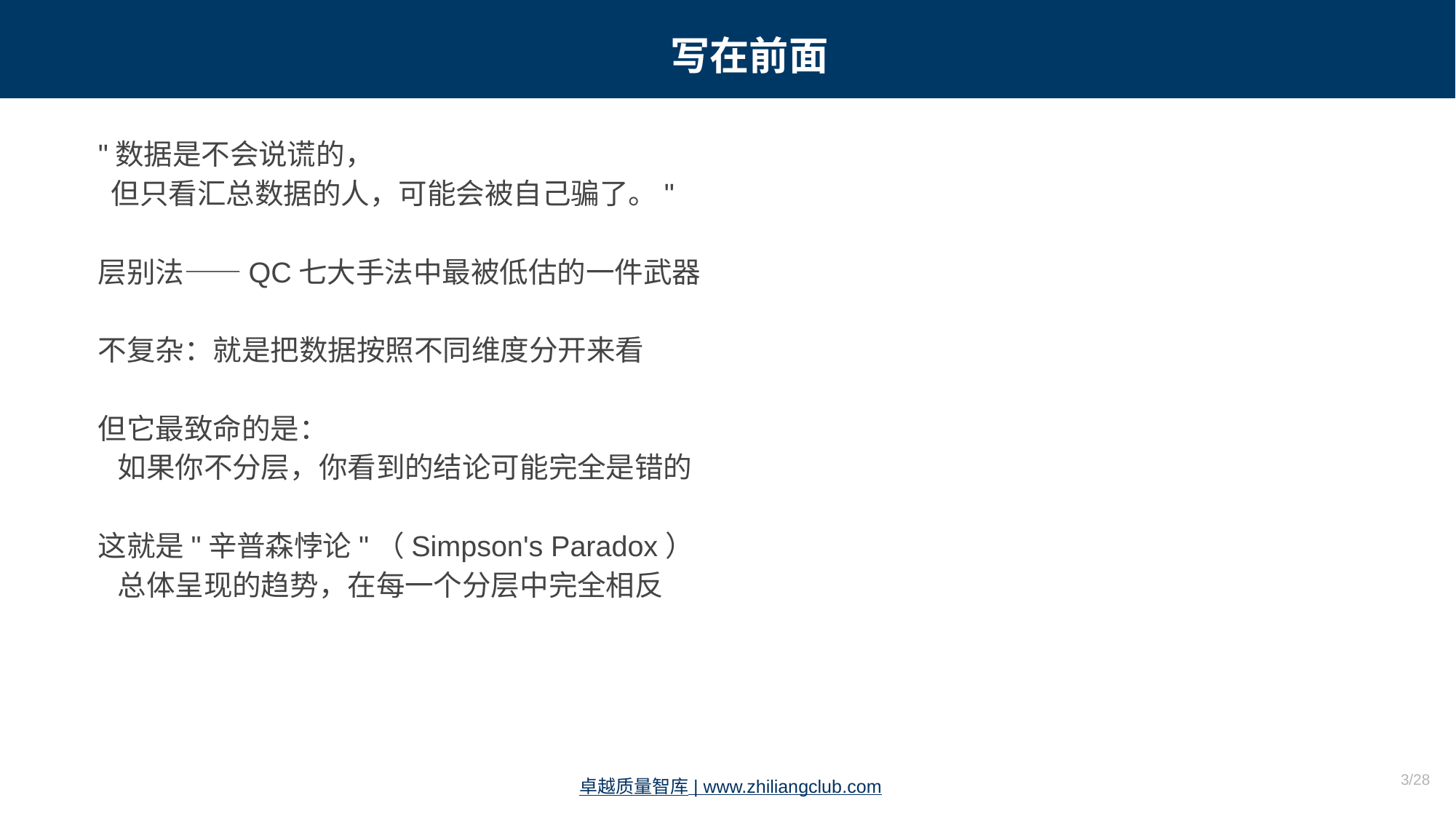

写在前面
"数据是不会说谎的，
 但只看汇总数据的人，可能会被自己骗了。"

层别法——QC七大手法中最被低估的一件武器

不复杂：就是把数据按照不同维度分开来看

但它最致命的是：
  如果你不分层，你看到的结论可能完全是错的

这就是"辛普森悖论"（Simpson's Paradox）
  总体呈现的趋势，在每一个分层中完全相反
3/28